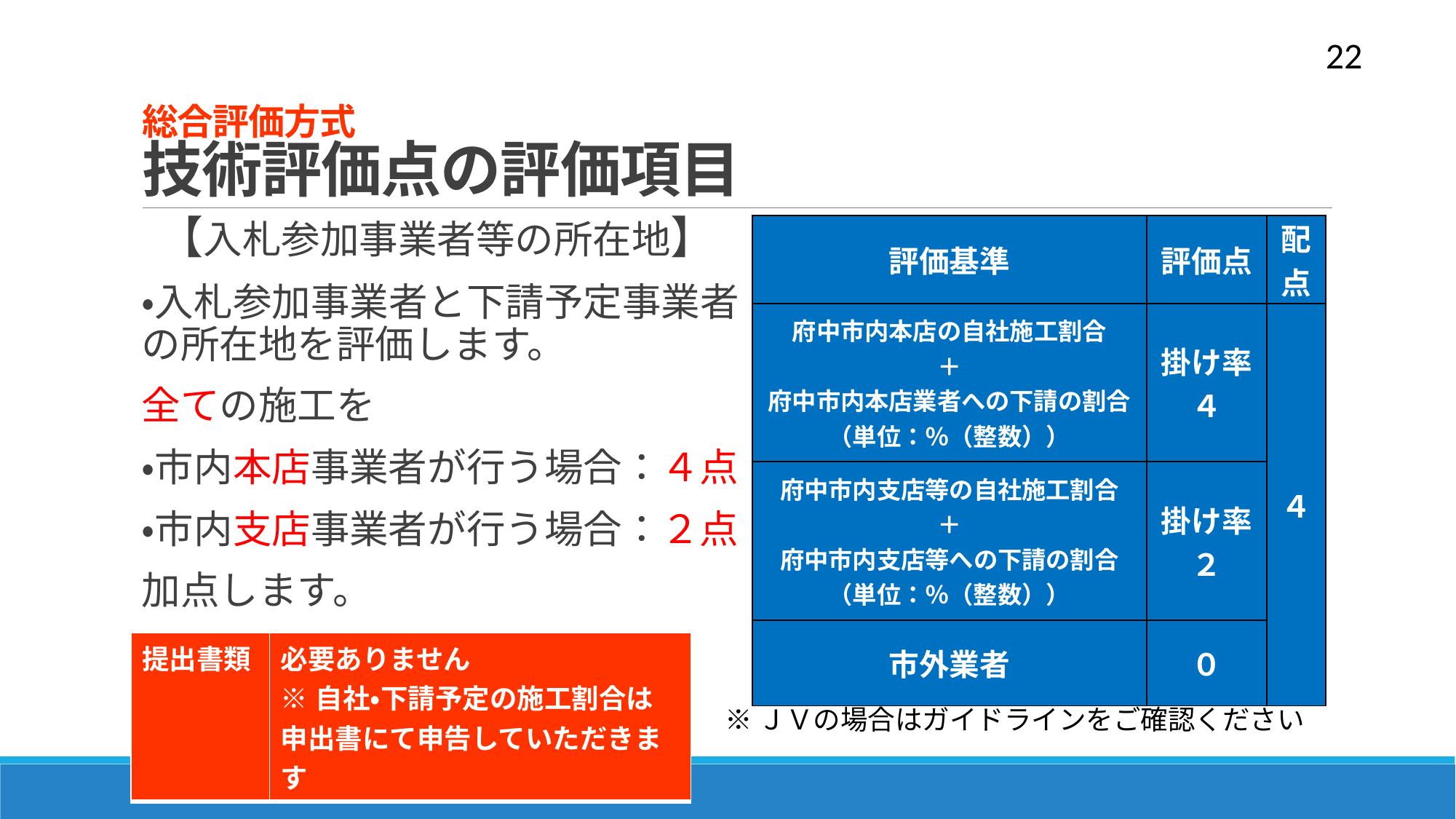

22
# 総合評価方式 技術評価点の評価項目
　【入札参加事業者等の所在地】
・入札参加事業者と下請予定事業者の所在地を評価します。
全ての施工を
・市内本店事業者が行う場合：４点
・市内支店事業者が行う場合：２点
加点します。

| 評価基準 | 評価点 | 配点 |
| --- | --- | --- |
| 府中市内本店の自社施工割合 ＋ 府中市内本店業者への下請の割合 （単位：％（整数）） | 掛け率 ４ | ４ |
| 府中市内支店等の自社施工割合 ＋ 府中市内支店等への下請の割合（単位：％（整数）） | 掛け率 ２ |  |
| 市外業者 | ０ |  |

| 提出書類 | 必要ありません ※自社・下請予定の施工割合は申出書にて申告していただきます |
| --- | --- |
※ＪＶの場合はガイドラインをご確認ください